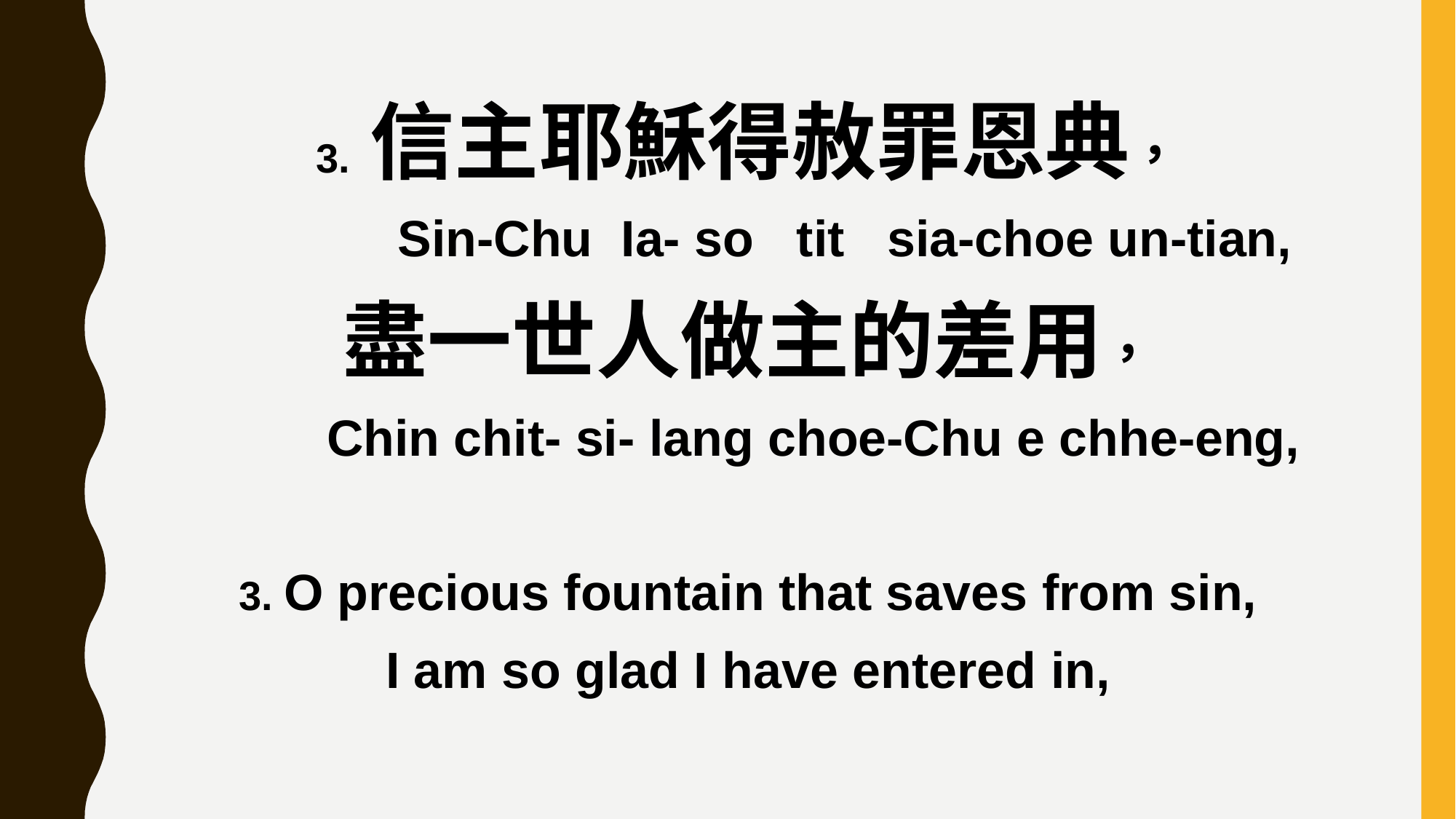

3. 信主耶穌得赦罪恩典，
                Sin-Chu  Ia- so   tit   sia-choe un-tian,
盡一世人做主的差用，
           Chin chit- si- lang choe-Chu e chhe-eng,

3. O precious fountain that saves from sin,
I am so glad I have entered in,